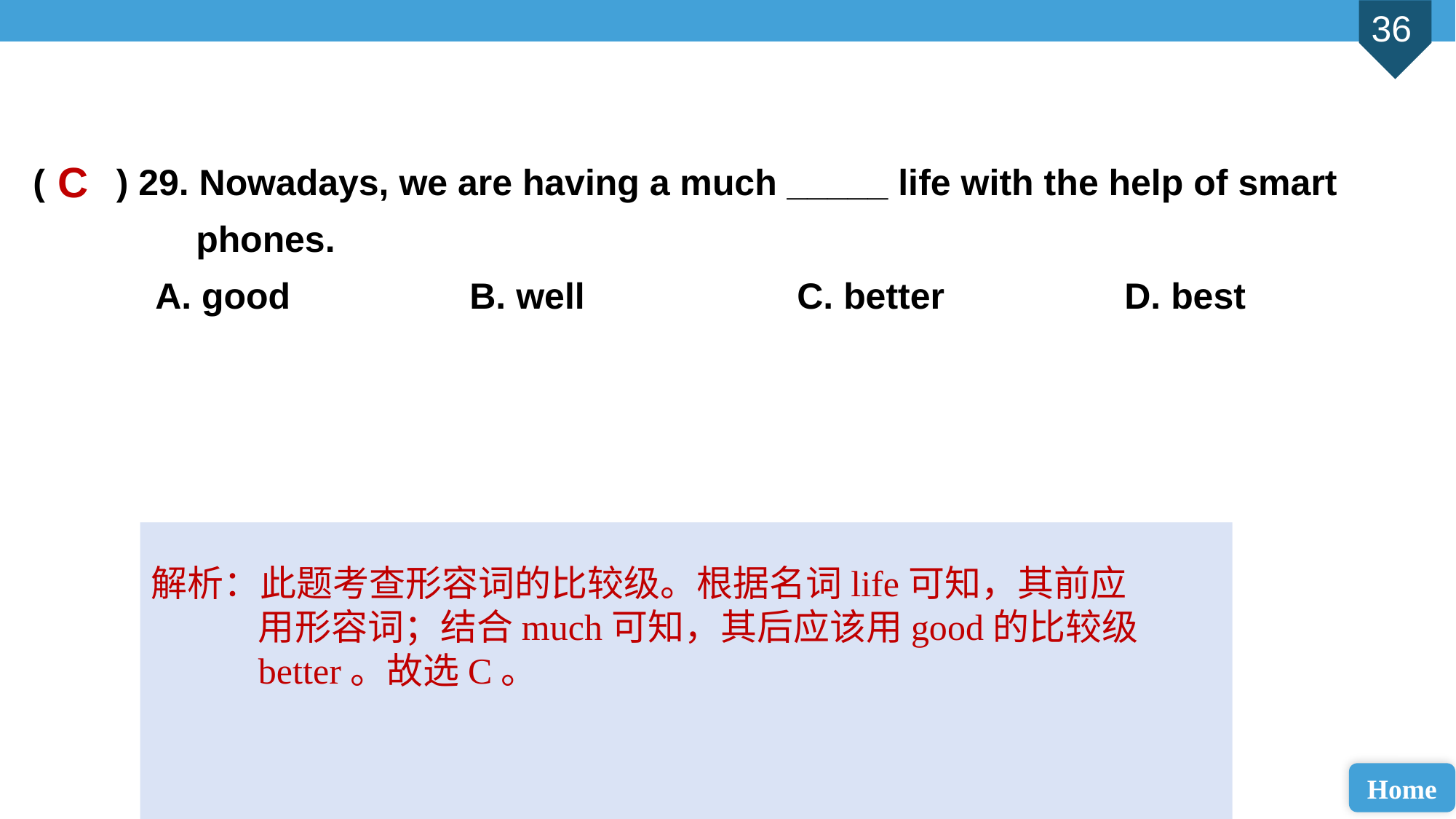

(       ) 29. Nowadays, we are having a much _____ life with the help of smart
                phones.
            A. good 		B. well 		C. better 		D. best
C

解析：此题考查形容词的比较级。根据名词life可知，其前应用形容词；结合much可知，其后应该用good的比较级better。故选C。